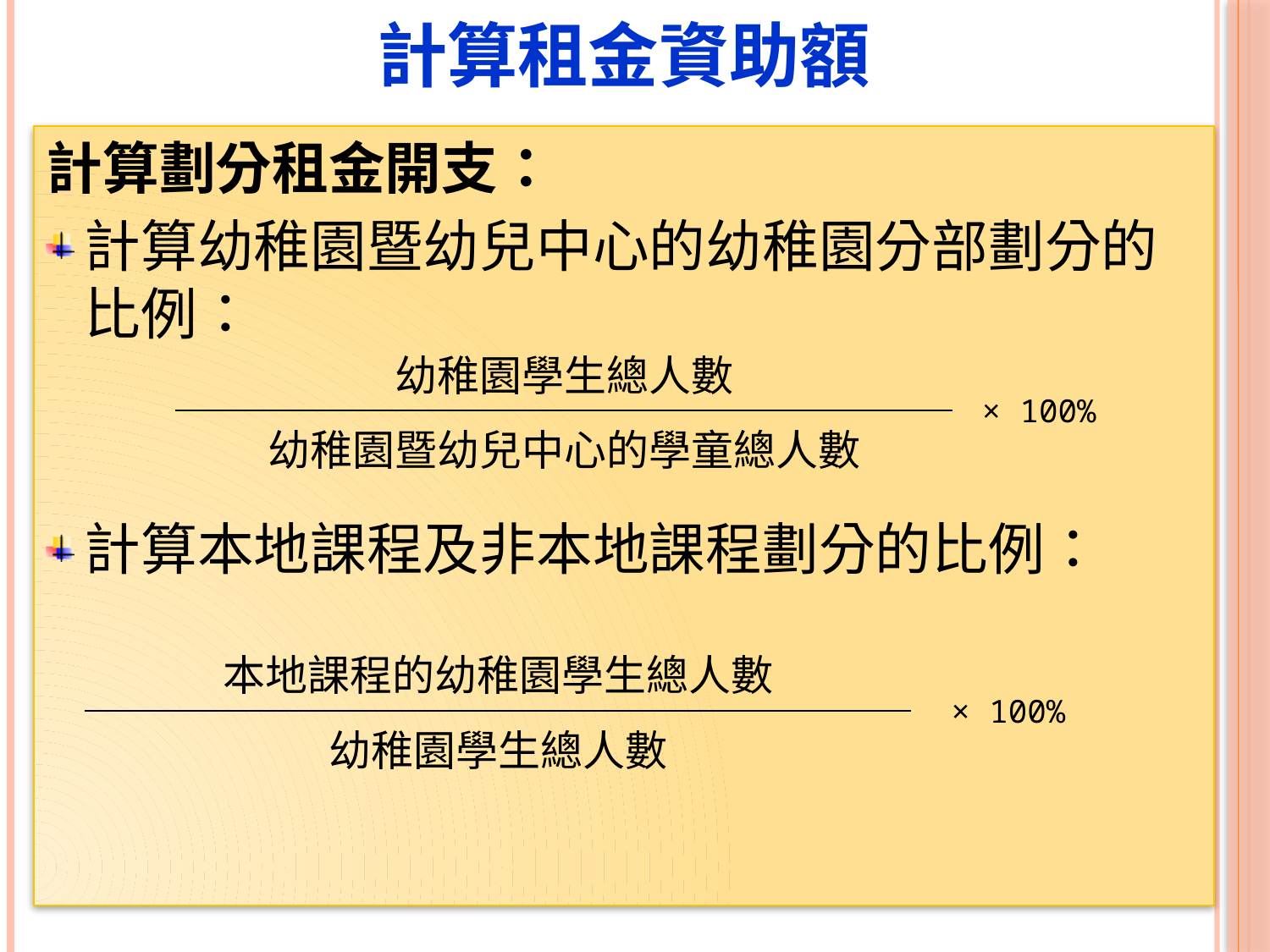

計算租金資助額
計算劃分租金開支：
計算幼稚園暨幼兒中心的幼稚園分部劃分的比例：

計算本地課程及非本地課程劃分的比例：

| 幼稚園學生總人數 | × 100% |
| --- | --- |
| 幼稚園暨幼兒中心的學童總人數 |  |
| 本地課程的幼稚園學生總人數 | × 100% |
| --- | --- |
| 幼稚園學生總人數 |  |